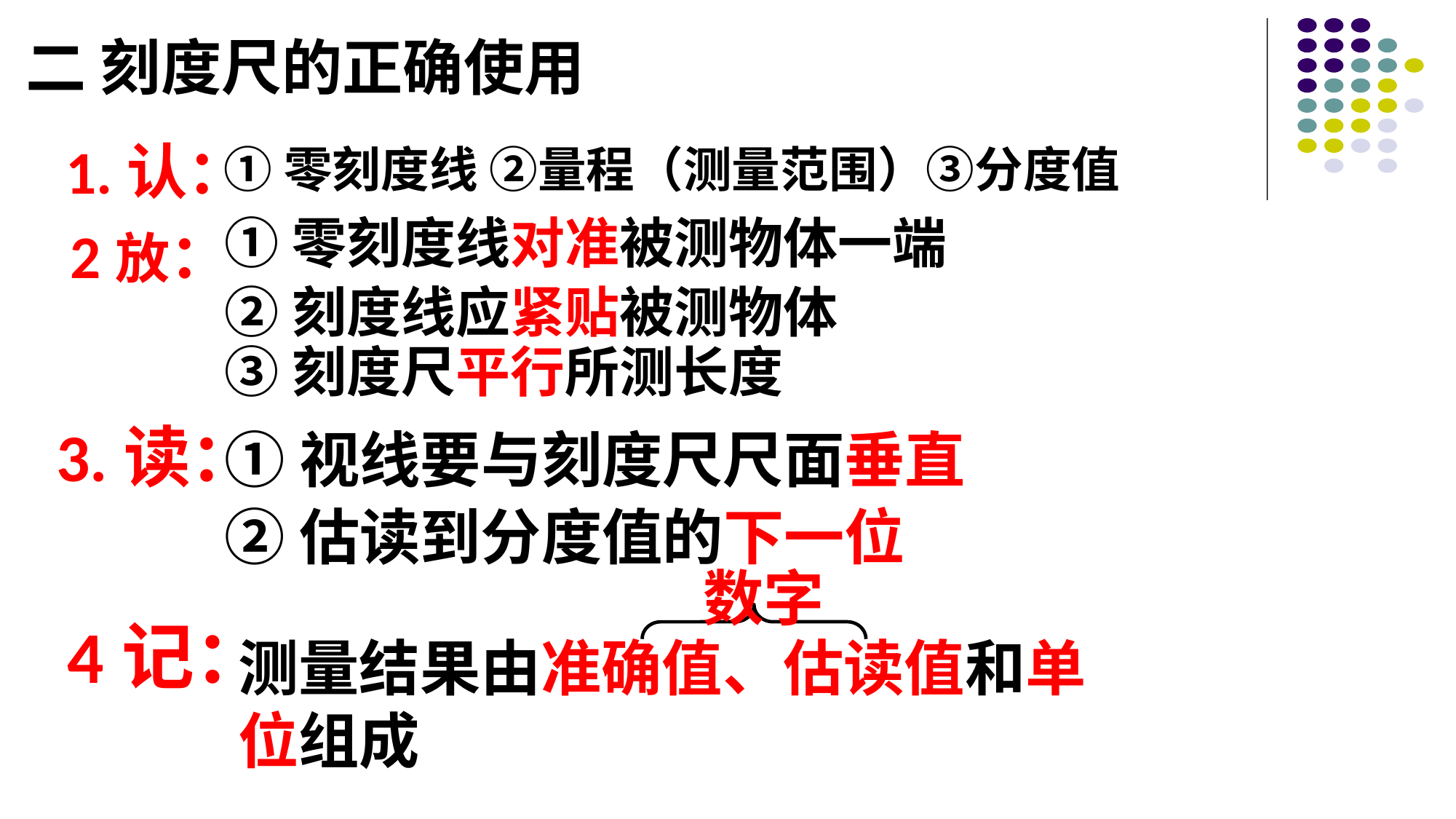

二 刻度尺的正确使用
 1.认：
 ①零刻度线 ②量程（测量范围）③分度值
①零刻度线对准被测物体一端
 2放：
②刻度线应紧贴被测物体
③刻度尺平行所测长度
3.读：
①视线要与刻度尺尺面垂直
②估读到分度值的下一位

数字
4记：
测量结果由准确值、估读值和单位组成